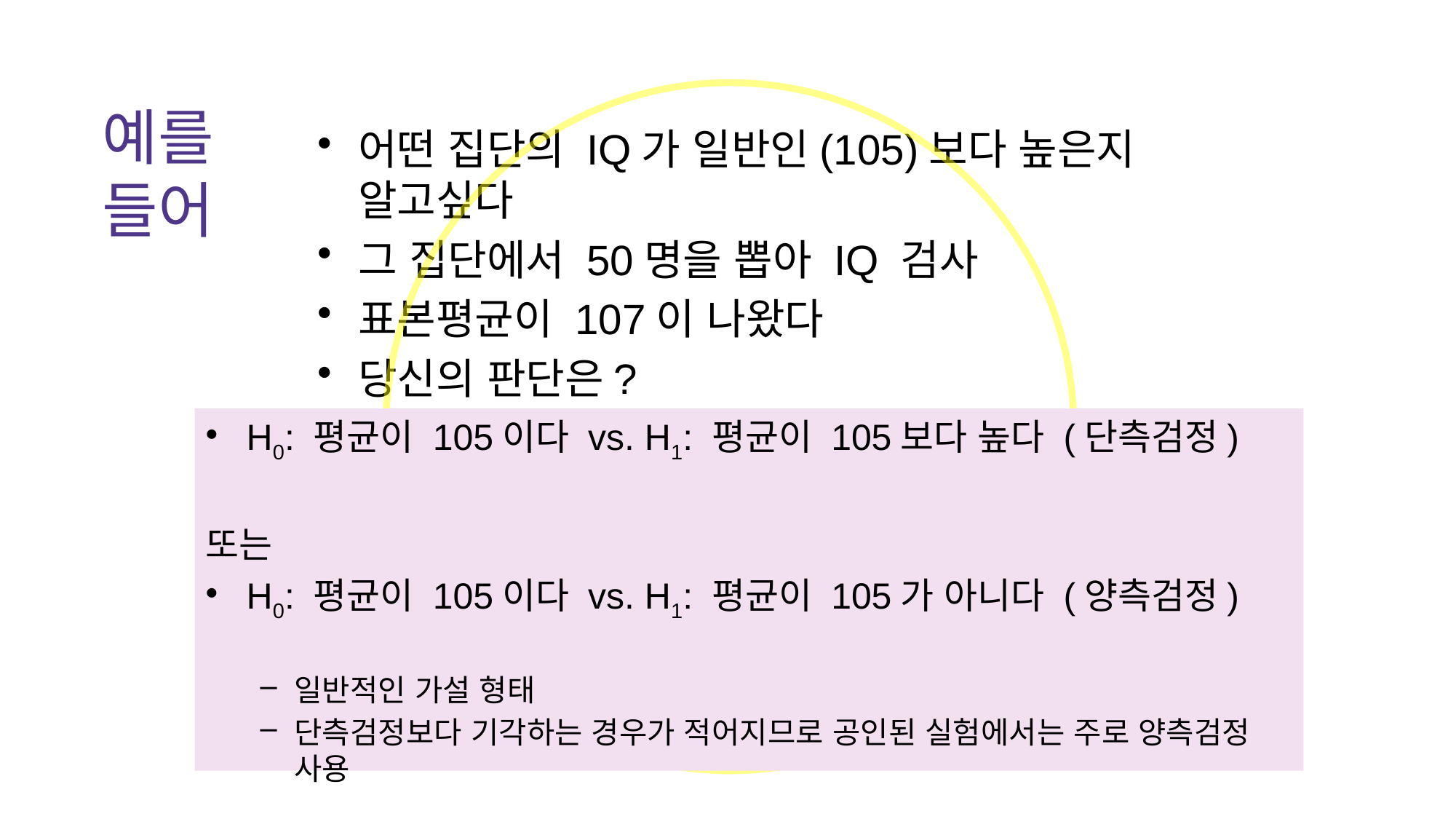

# 예를 들어

어떤 집단의 IQ가 일반인(105)보다 높은지 알고싶다
그 집단에서 50명을 뽑아 IQ 검사
표본평균이 107이 나왔다
당신의 판단은?

H0: 평균이 105이다 vs. H1: 평균이 105보다 높다 (단측검정)

또는
H0: 평균이 105이다 vs. H1: 평균이 105가 아니다 (양측검정)

일반적인 가설 형태
단측검정보다 기각하는 경우가 적어지므로 공인된 실험에서는 주로 양측검정 사용